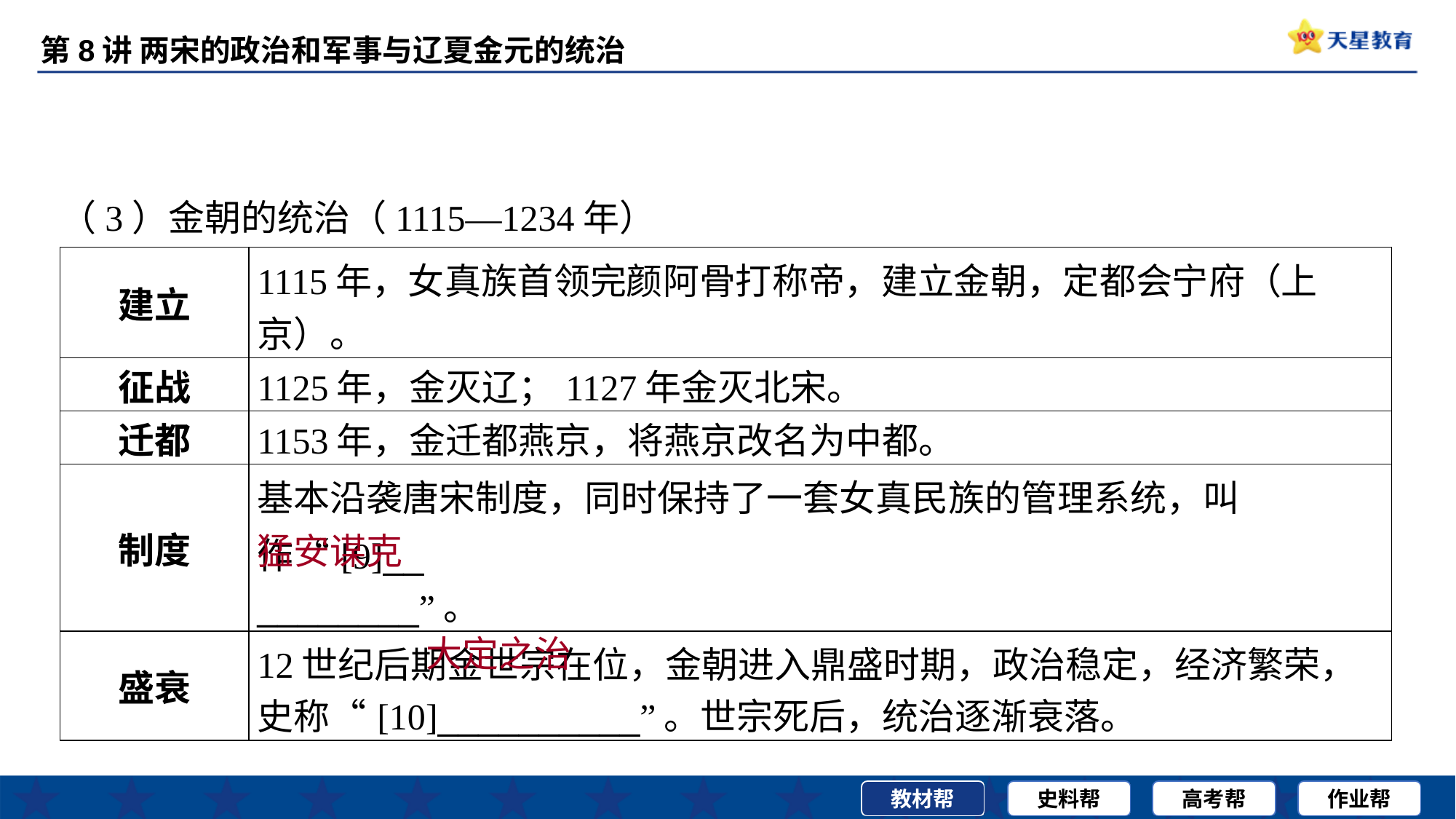

（3）金朝的统治（1115—1234年）
| 建立 | 1115年，女真族首领完颜阿骨打称帝，建立金朝，定都会宁府（上 京）。 |
| --- | --- |
| 征战 | 1125年，金灭辽；1127年金灭北宋。 |
| 迁都 | 1153年，金迁都燕京，将燕京改名为中都。 |
| 制度 | 基本沿袭唐宋制度，同时保持了一套女真民族的管理系统，叫作“[9]\_\_ \_\_\_\_\_\_\_\_”。 |
| 盛衰 | 12世纪后期金世宗在位，金朝进入鼎盛时期，政治稳定，经济繁荣， 史称“[10]\_\_\_\_\_\_\_\_\_\_”。世宗死后，统治逐渐衰落。 |
猛安谋克
大定之治